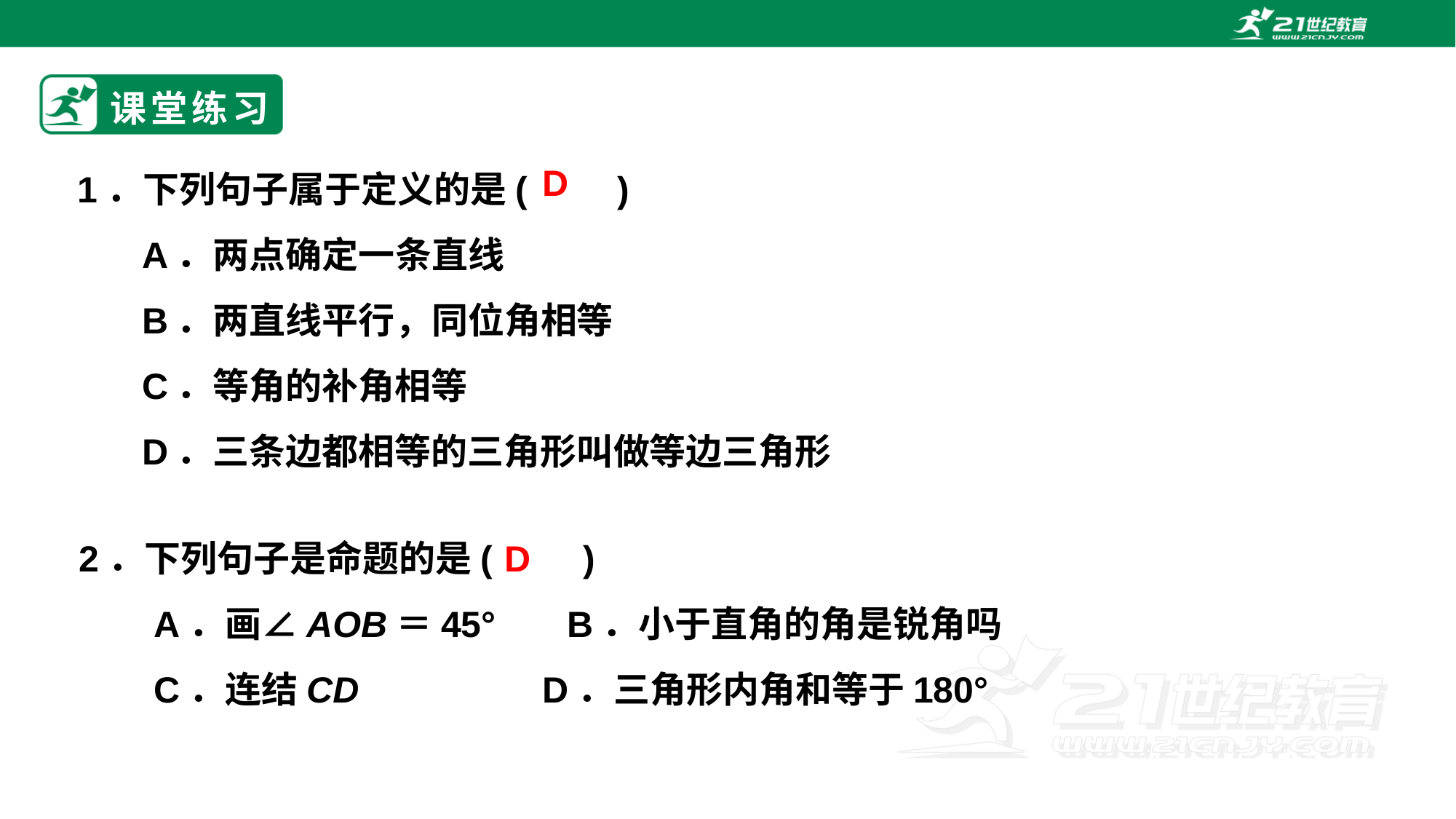

# 课堂练习
1．下列句子属于定义的是(　　)
A．两点确定一条直线
B．两直线平行，同位角相等
C．等角的补角相等
D．三条边都相等的三角形叫做等边三角形
D
2．下列句子是命题的是(　　)
A．画∠AOB＝45°       B．小于直角的角是锐角吗
C．连结CD                  D．三角形内角和等于180°
D